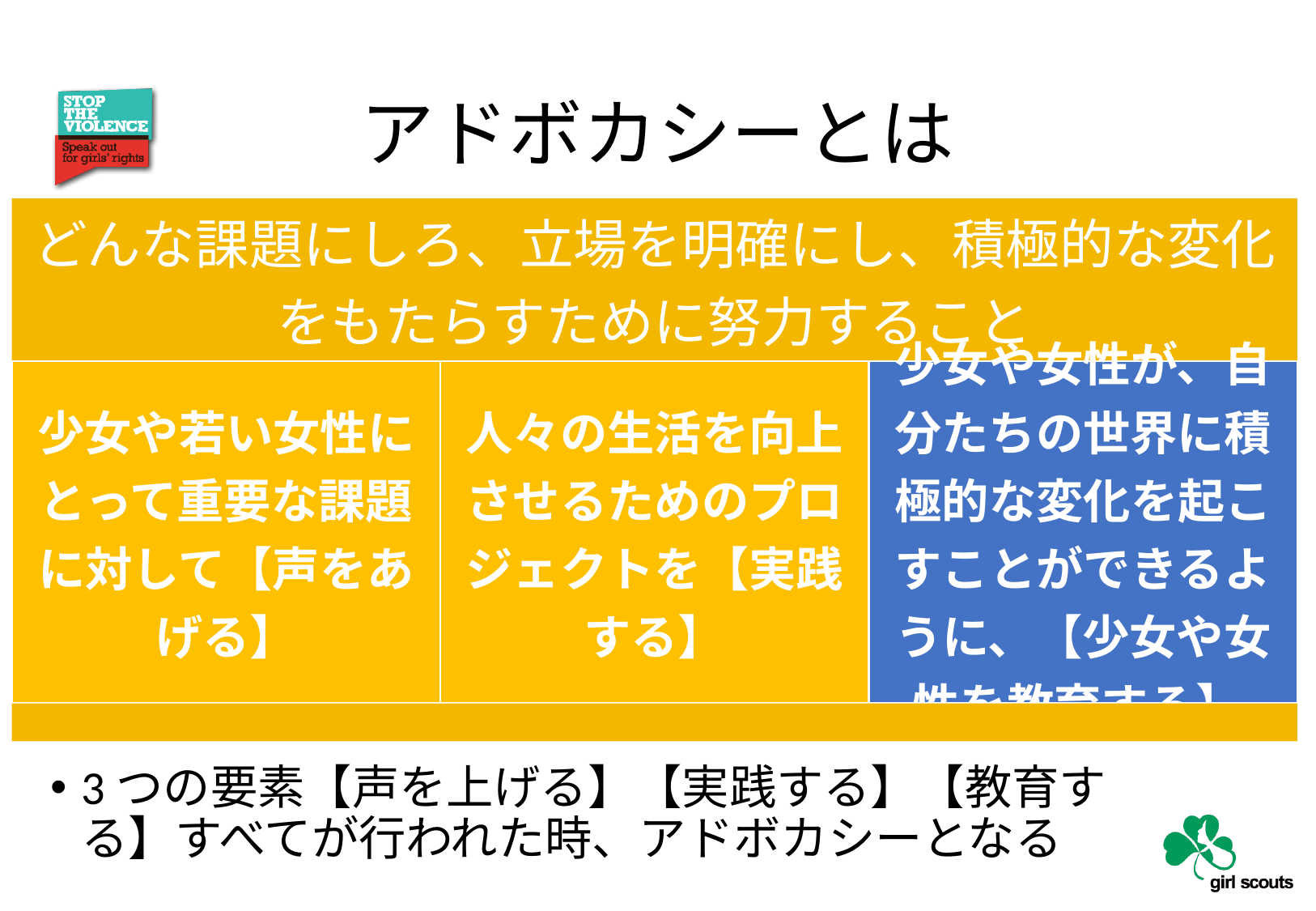

# アドボカシーとは
どんな課題にしろ、立場を明確にし、積極的な変化をもたらすために努力すること
少女や若い女性にとって重要な課題に対して【声をあげる】
人々の生活を向上させるためのプロジェクトを【実践する】
少女や女性が、自分たちの世界に積極的な変化を起こすことができるように、【少女や女性を教育する】
3つの要素【声を上げる】【実践する】【教育する】すべてが行われた時、アドボカシーとなる